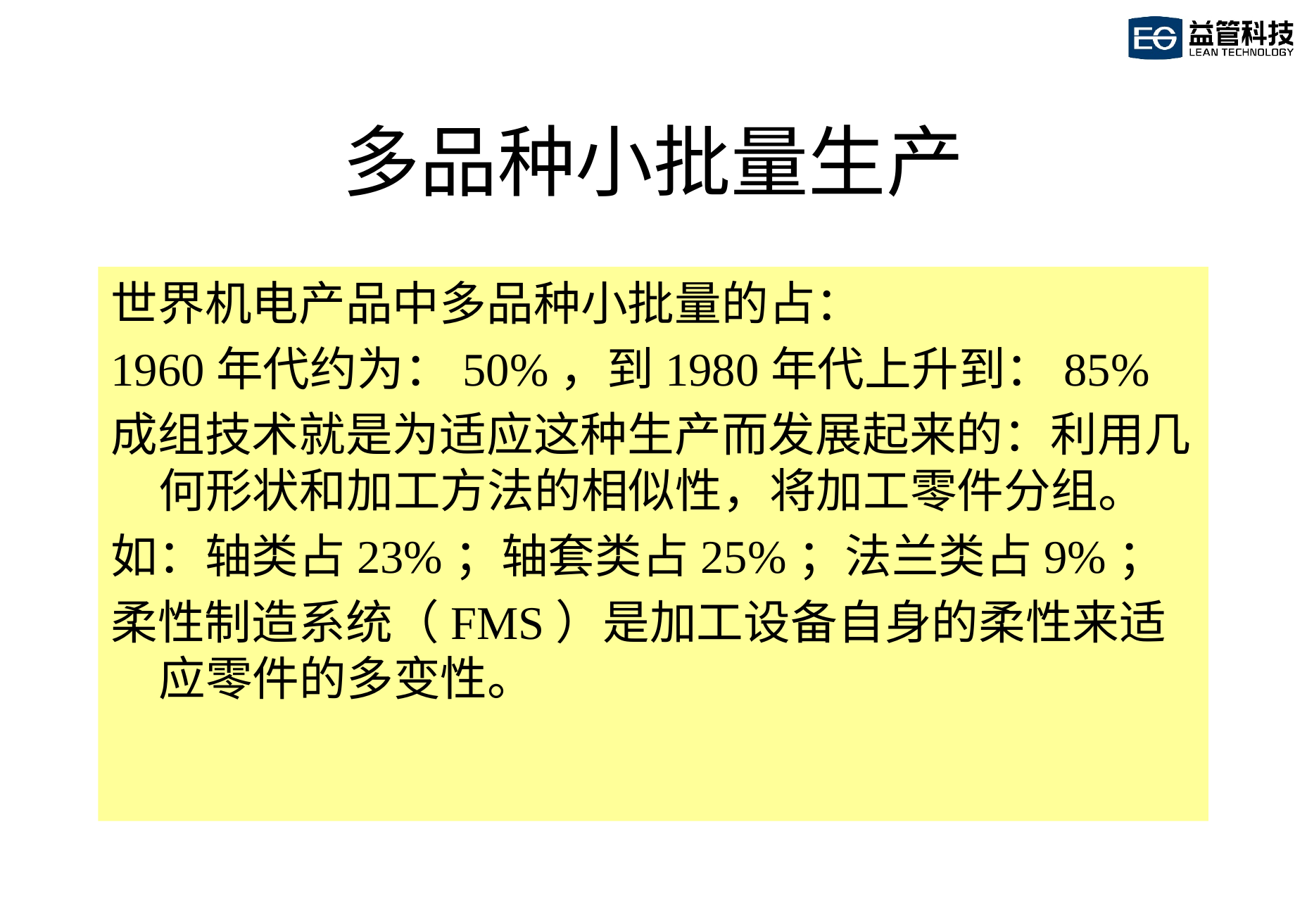

# 多品种小批量生产
世界机电产品中多品种小批量的占：
1960年代约为：50%，到1980年代上升到：85%
成组技术就是为适应这种生产而发展起来的：利用几何形状和加工方法的相似性，将加工零件分组。
如：轴类占23%；轴套类占25%；法兰类占9%；
柔性制造系统（FMS）是加工设备自身的柔性来适应零件的多变性。